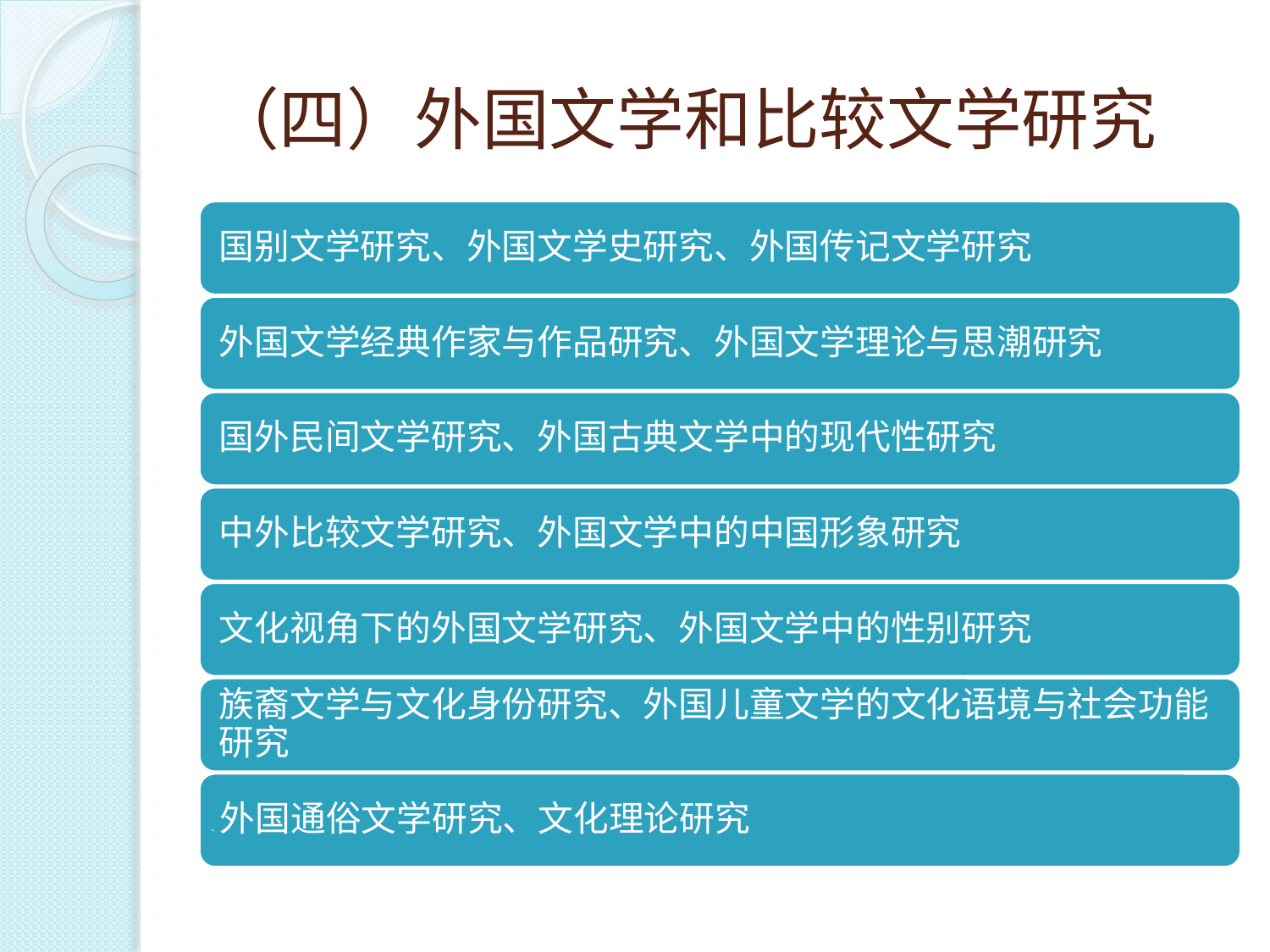

# （四）外国文学和比较文学研究
国别文学研究、外国文学史研究、外国传记文学研究
外国文学经典作家与作品研究、外国文学理论与思潮研究
国外民间文学研究、外国古典文学中的现代性研究
中外比较文学研究、外国文学中的中国形象研究
文化视角下的外国文学研究、外国文学中的性别研究
族裔文学与文化身份研究、外国儿童文学的文化语境与社会功能研究
、外国通俗文学研究、文化理论研究